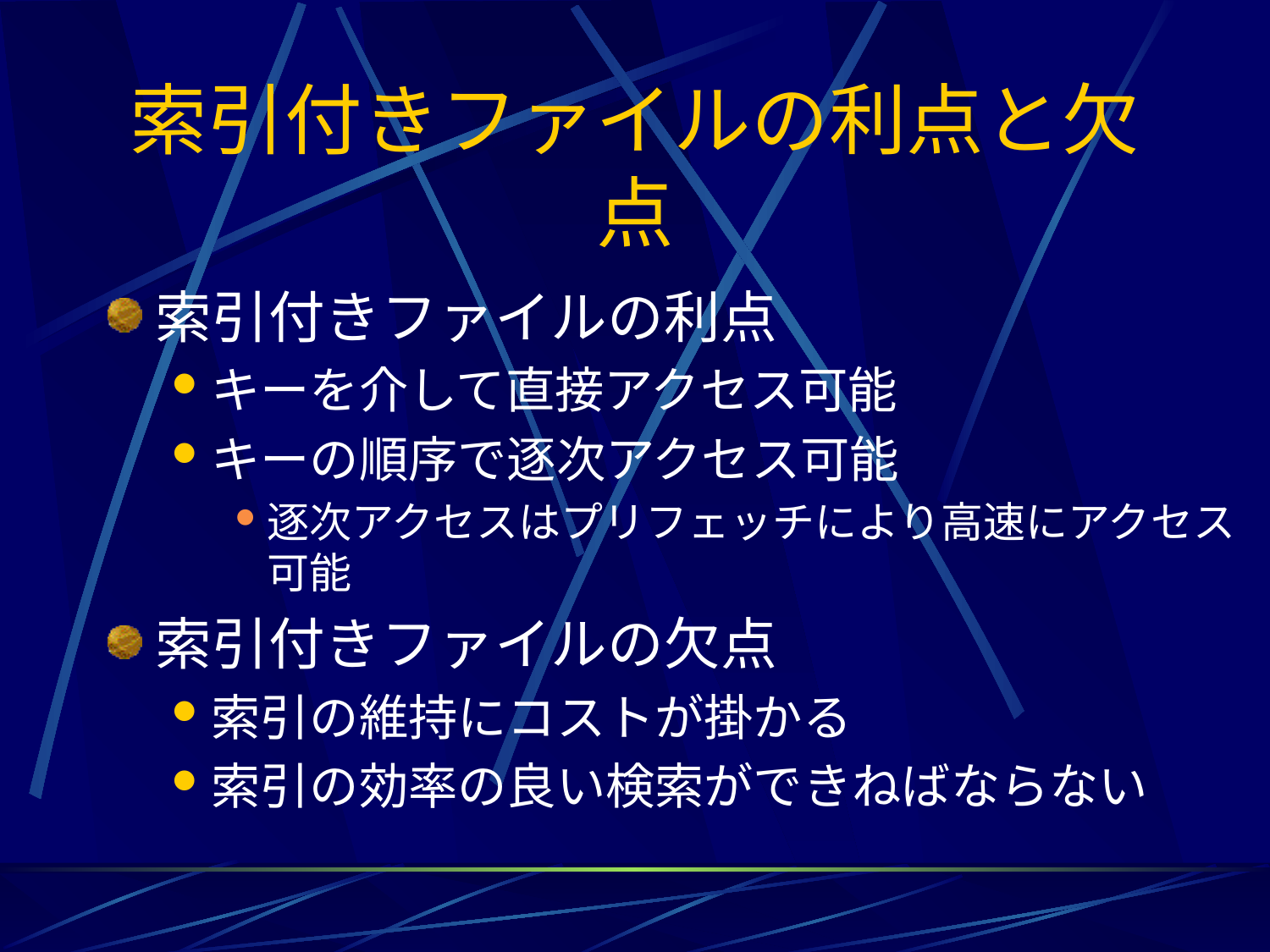

# 索引付きファイルの利点と欠点
索引付きファイルの利点
キーを介して直接アクセス可能
キーの順序で逐次アクセス可能
逐次アクセスはプリフェッチにより高速にアクセス可能
索引付きファイルの欠点
索引の維持にコストが掛かる
索引の効率の良い検索ができねばならない